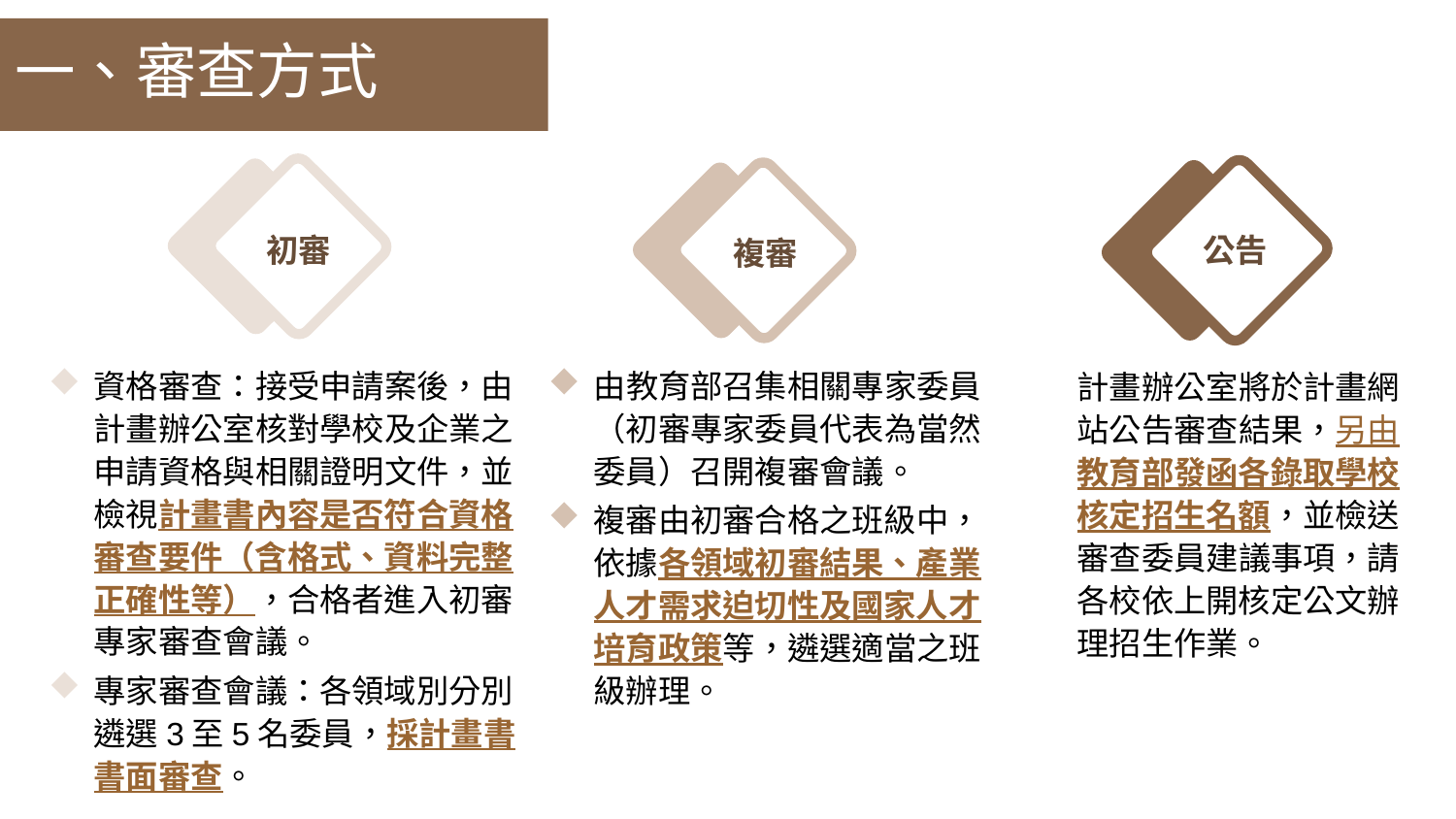

一、審查方式

初審

公告

複審
資格審查：接受申請案後，由計畫辦公室核對學校及企業之申請資格與相關證明文件，並檢視計畫書內容是否符合資格審查要件（含格式、資料完整正確性等），合格者進入初審專家審查會議。
專家審查會議：各領域別分別遴選3至5名委員，採計畫書書面審查。
由教育部召集相關專家委員（初審專家委員代表為當然委員）召開複審會議。
複審由初審合格之班級中，依據各領域初審結果、產業人才需求迫切性及國家人才培育政策等，遴選適當之班級辦理。
計畫辦公室將於計畫網站公告審查結果，另由教育部發函各錄取學校核定招生名額，並檢送審查委員建議事項，請各校依上開核定公文辦理招生作業。